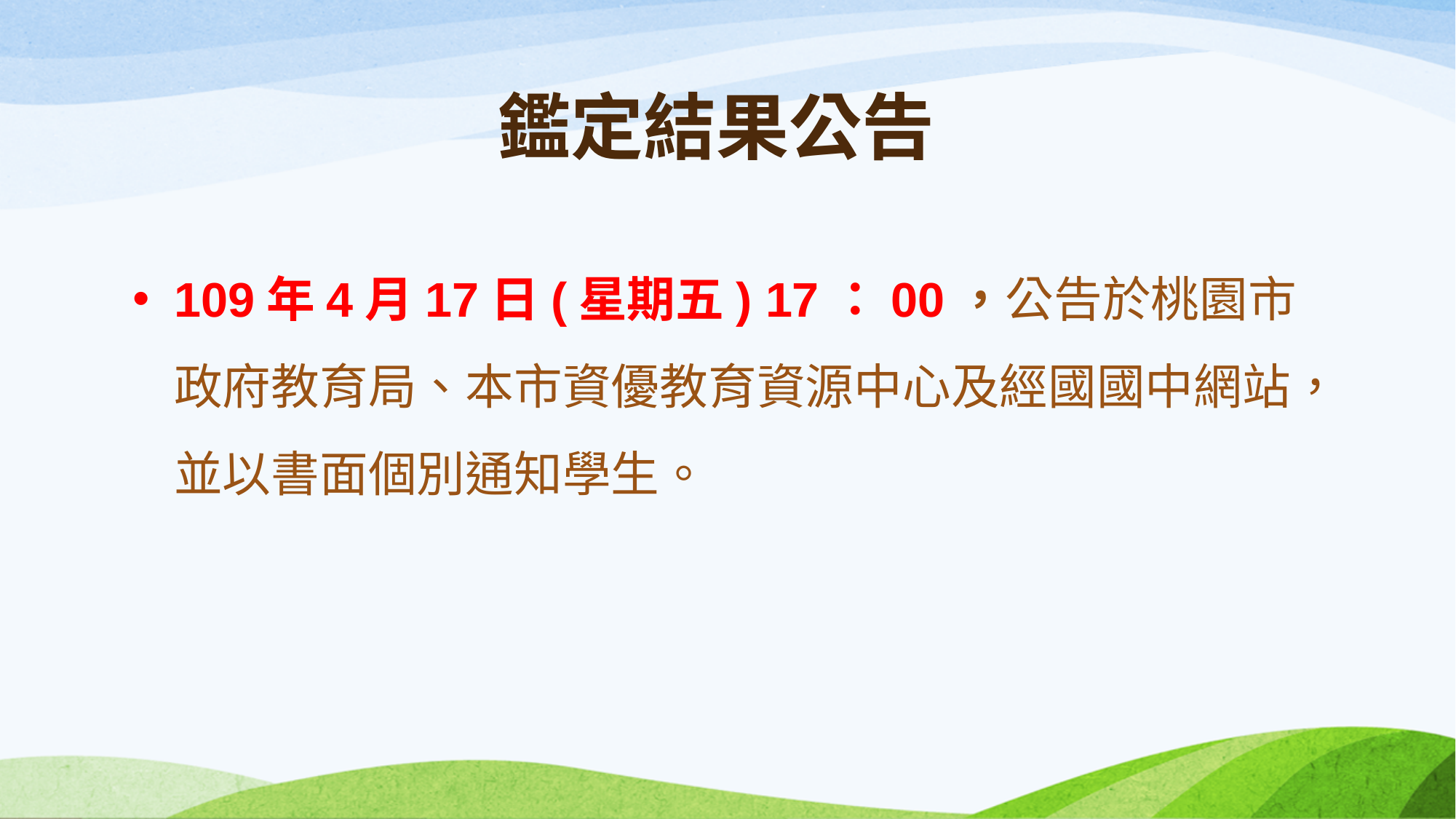

# 鑑定結果公告
109年4月17日(星期五) 17：00，公告於桃園市政府教育局、本市資優教育資源中心及經國國中網站，並以書面個別通知學生。